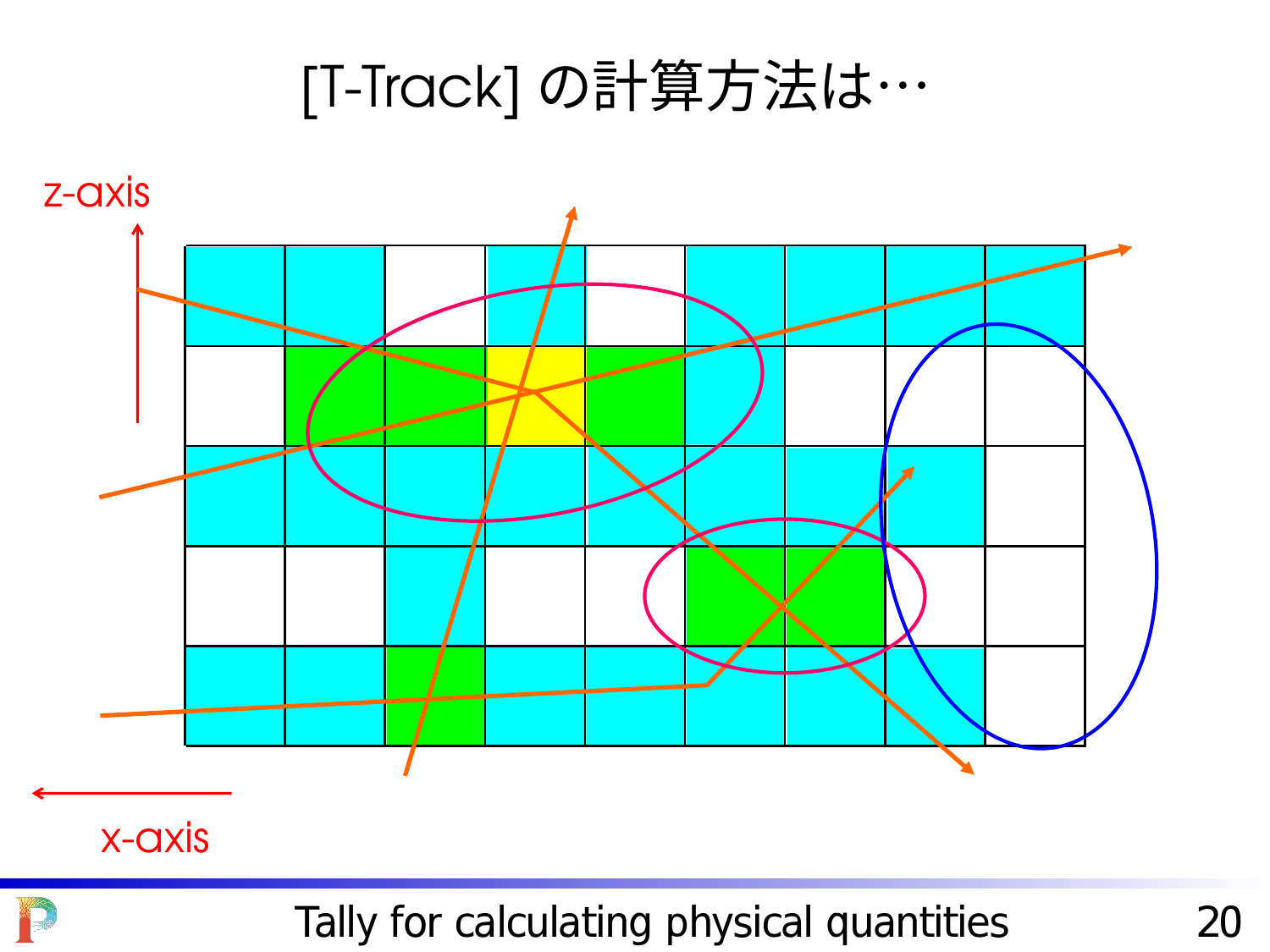

[T-Track]の計算方法は…
z-axis

x-axis
Tally for calculating physical quantities